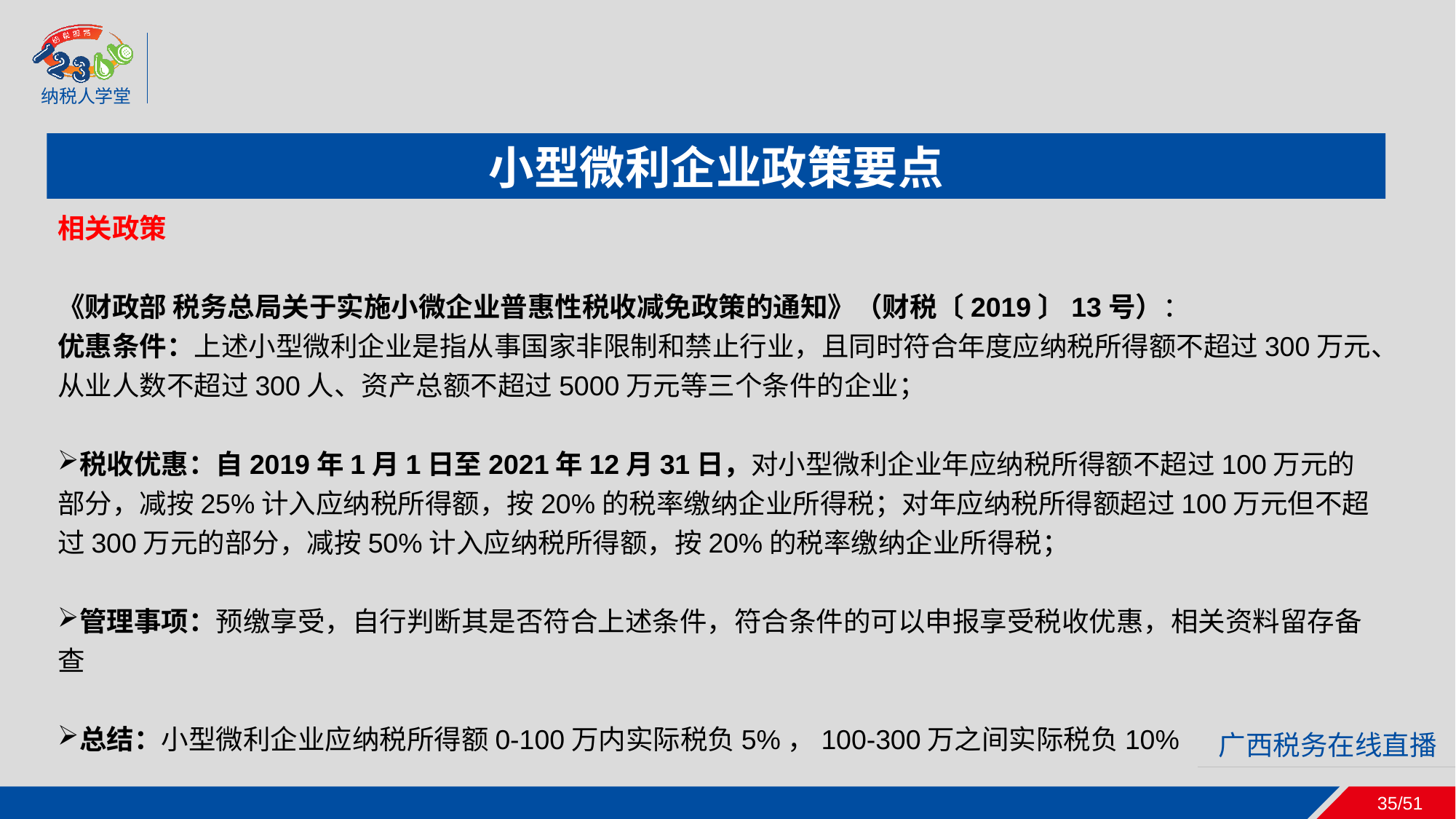

小型微利企业政策要点
相关政策

《财政部 税务总局关于实施小微企业普惠性税收减免政策的通知》（财税〔2019〕13号）：
优惠条件：上述小型微利企业是指从事国家非限制和禁止行业，且同时符合年度应纳税所得额不超过300万元、从业人数不超过300人、资产总额不超过5000万元等三个条件的企业；

税收优惠：自2019年1月1日至2021年12月31日，对小型微利企业年应纳税所得额不超过100万元的部分，减按25%计入应纳税所得额，按20%的税率缴纳企业所得税；对年应纳税所得额超过100万元但不超过300万元的部分，减按50%计入应纳税所得额，按20%的税率缴纳企业所得税；

管理事项：预缴享受，自行判断其是否符合上述条件，符合条件的可以申报享受税收优惠，相关资料留存备查

总结：小型微利企业应纳税所得额0-100万内实际税负5%，100-300万之间实际税负10%